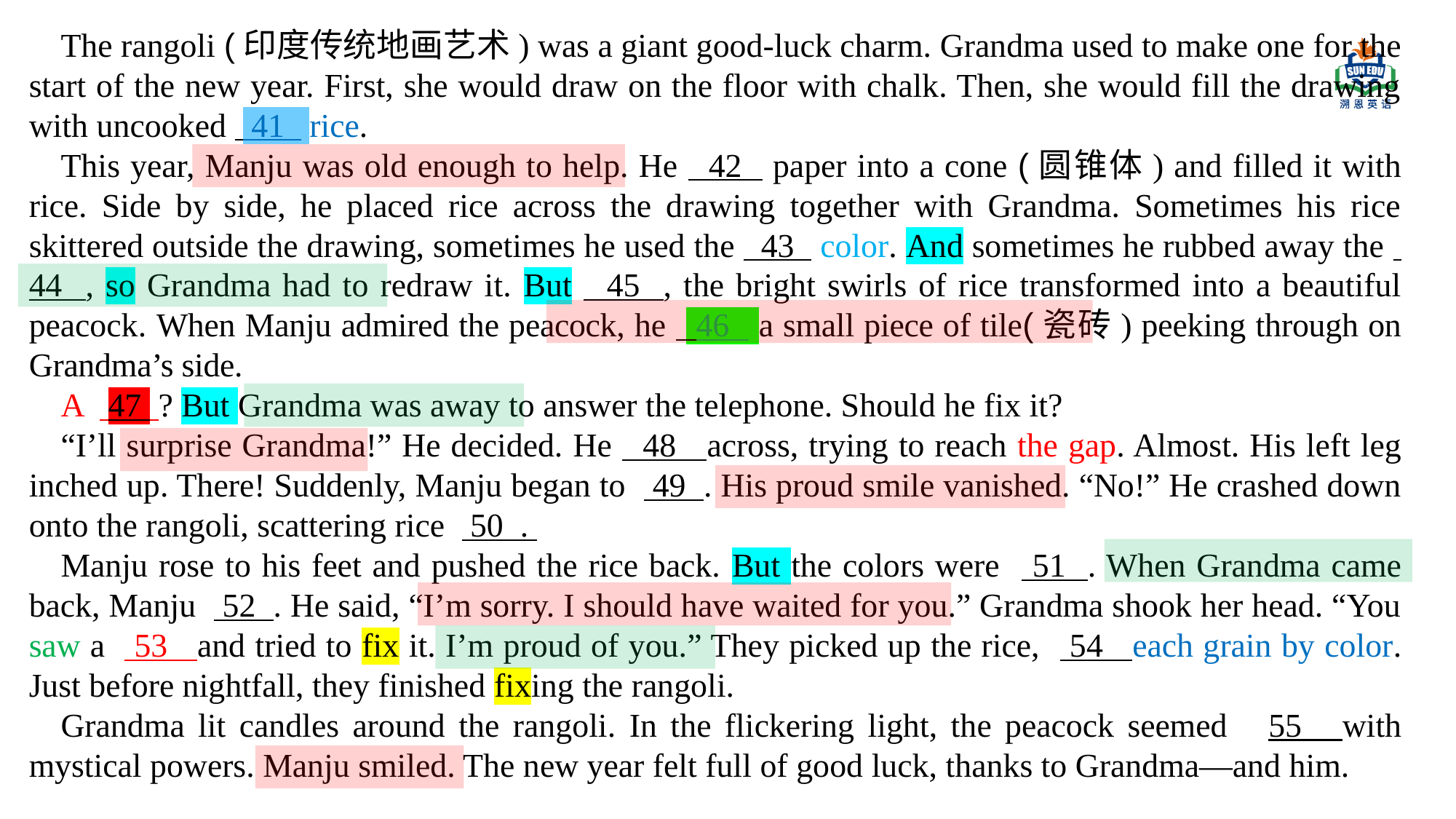

The rangoli (印度传统地画艺术) was a giant good-luck charm. Grandma used to make one for the start of the new year. First, she would draw on the floor with chalk. Then, she would fill the drawing with uncooked   41   rice.
This year, Manju was old enough to help. He   42   paper into a cone (圆锥体) and filled it with rice. Side by side, he placed rice across the drawing together with Grandma. Sometimes his rice skittered outside the drawing, sometimes he used the   43   color. And sometimes he rubbed away the   44  , so Grandma had to redraw it. But   45  , the bright swirls of rice transformed into a beautiful peacock. When Manju admired the peacock, he   46   a small piece of tile(瓷砖) peeking through on Grandma’s side.
A   47  ? But Grandma was away to answer the telephone. Should he fix it?
“I’ll surprise Grandma!” He decided. He   48   across, trying to reach the gap. Almost. His left leg inched up. There! Suddenly, Manju began to   49  . His proud smile vanished. “No!” He crashed down onto the rangoli, scattering rice   50  .
Manju rose to his feet and pushed the rice back. But the colors were   51  . When Grandma came back, Manju   52  . He said, “I’m sorry. I should have waited for you.” Grandma shook her head. “You saw a   53   and tried to fix it. I’m proud of you.” They picked up the rice,   54   each grain by color. Just before nightfall, they finished fixing the rangoli.
Grandma lit candles around the rangoli. In the flickering light, the peacock seemed   55   with mystical powers. Manju smiled. The new year felt full of good luck, thanks to Grandma—and him.